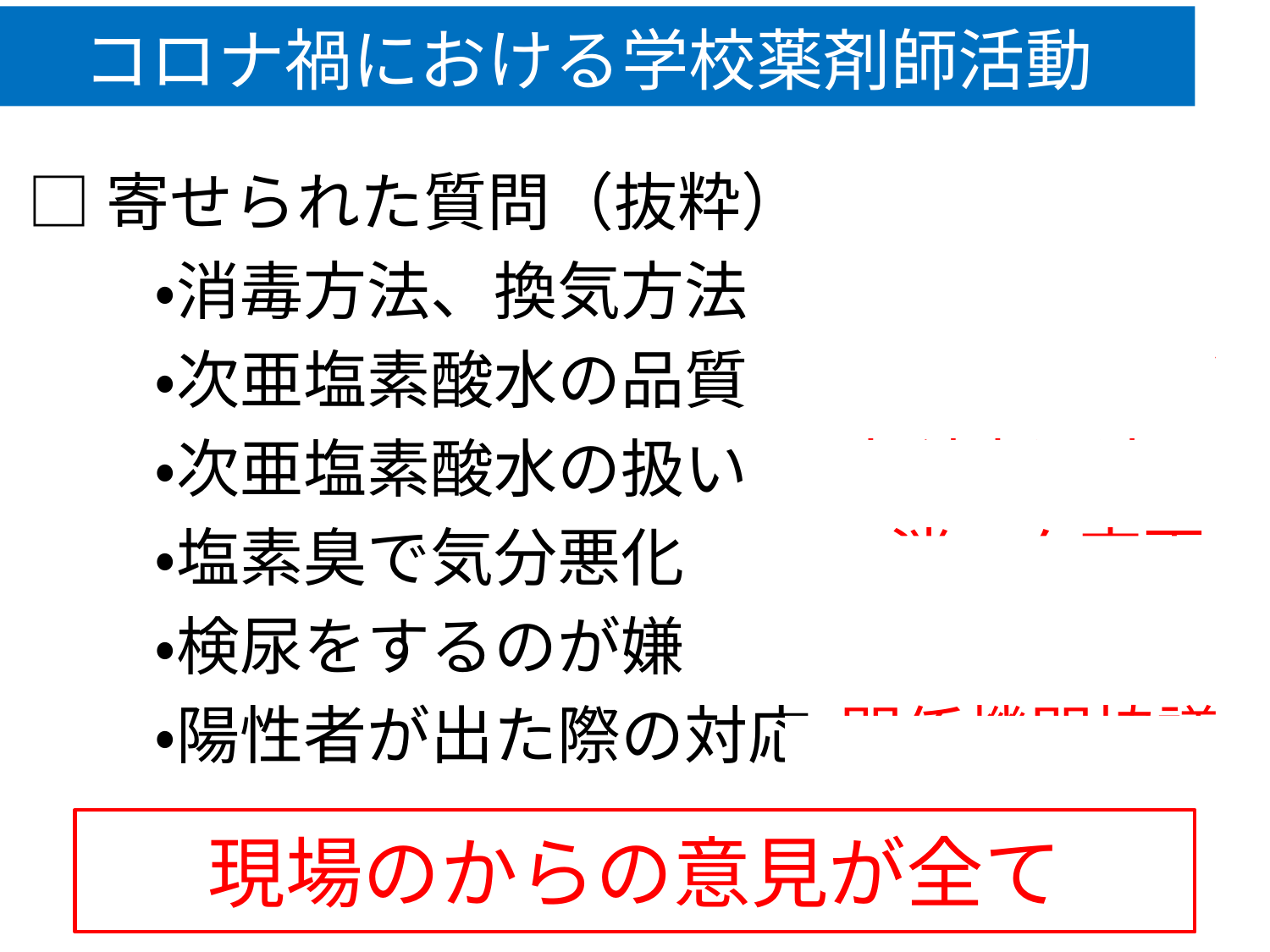

コロナ禍における学校薬剤師活動
□寄せられた質問（抜粋）
　　・消毒方法、換気方法　　 動画参照
　　・次亜塩素酸水の品質　  肯定否定せず
　　・次亜塩素酸水の扱い　  文科省通達
　　・塩素臭で気分悪化　　　 消エタ変更
　　・検尿をするのが嫌　　　　根拠
　　・陽性者が出た際の対応  関係機関協議

現場のからの意見が全て